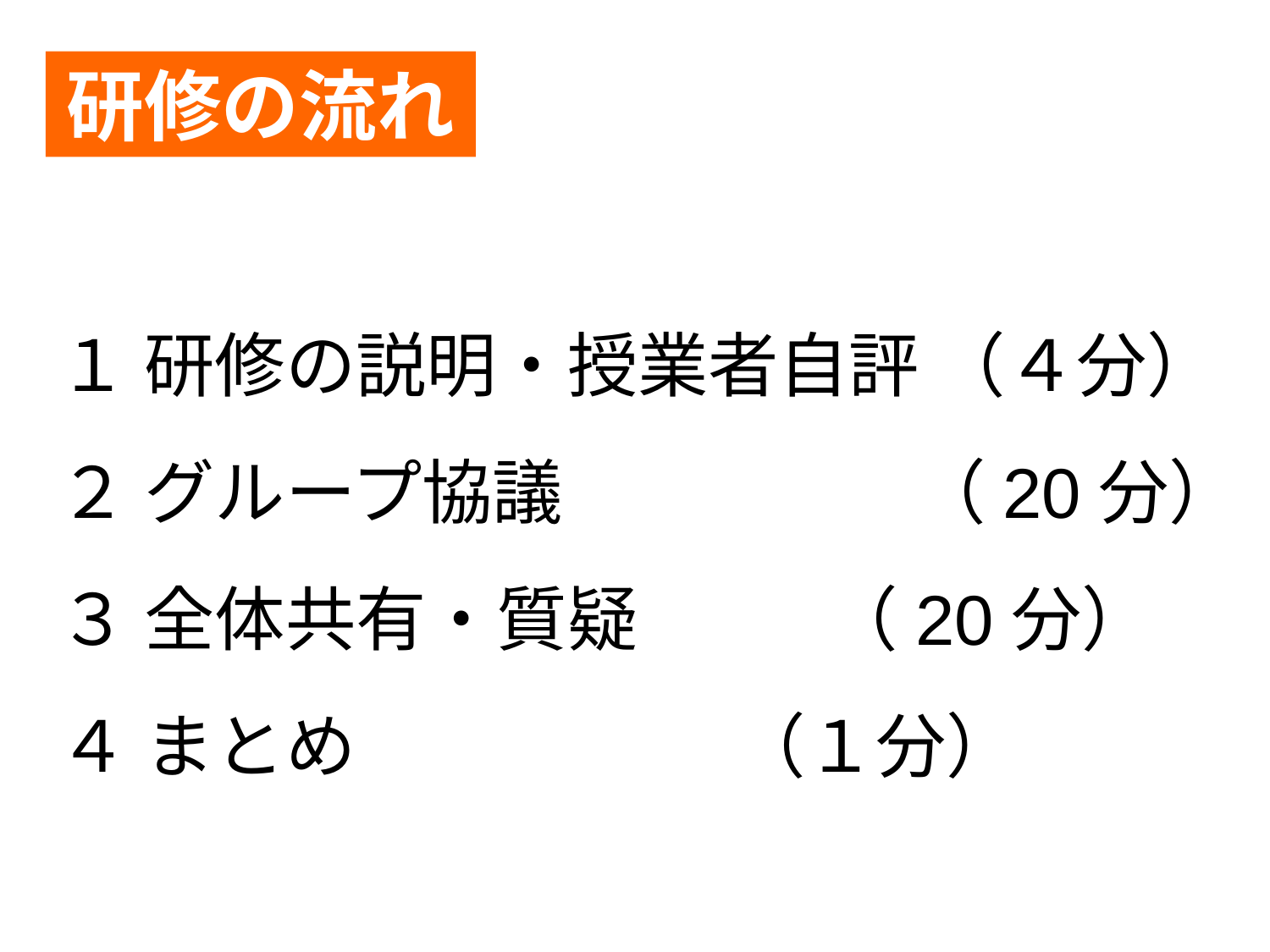

研修の流れ
１ 研修の説明・授業者自評 （４分）
２ グループ協議　　　　　（20分）
３ 全体共有・質疑            （20分）
４ まとめ                        （１分）